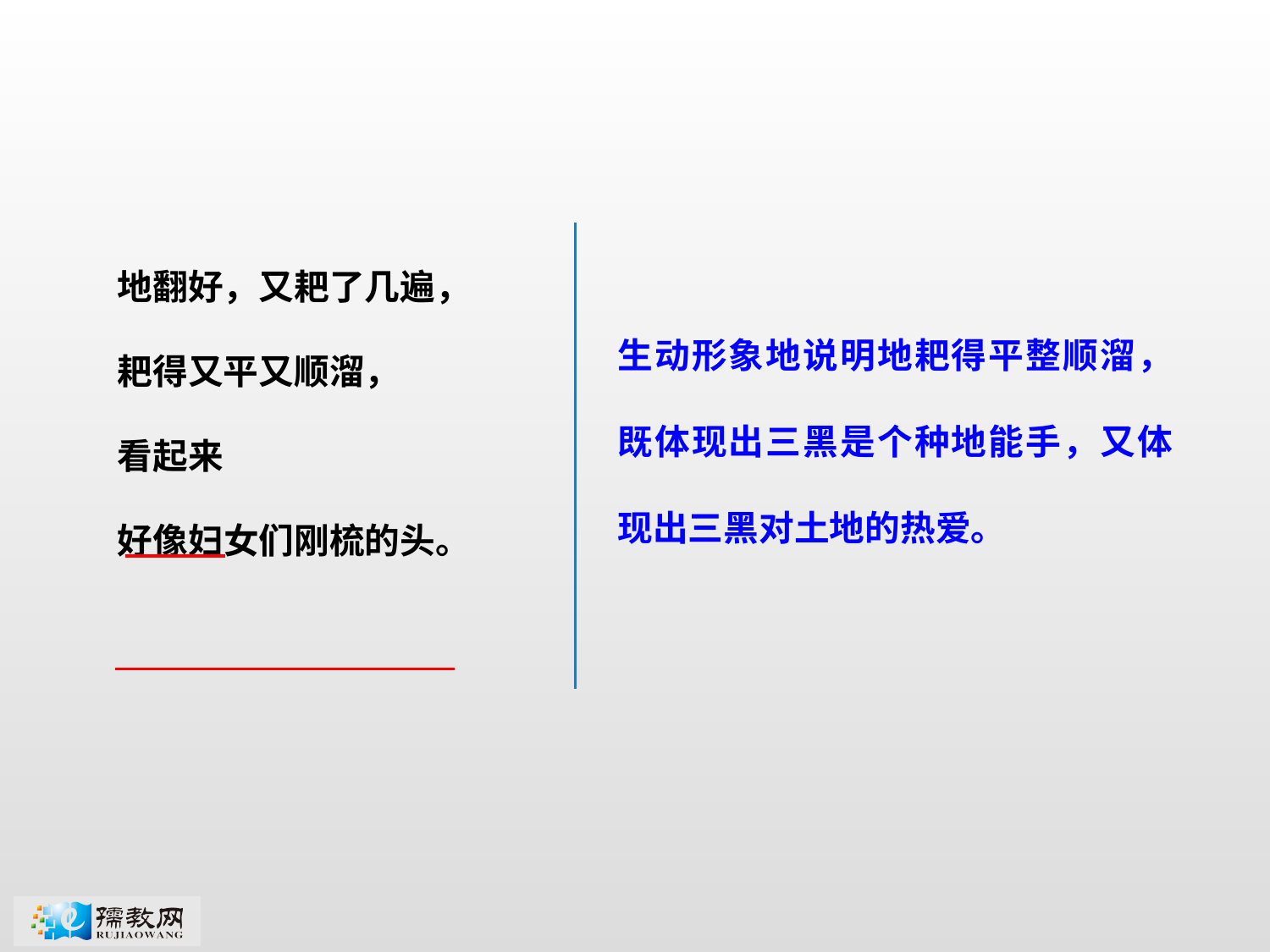

地翻好，又耙了几遍，
耙得又平又顺溜，
看起来
好像妇女们刚梳的头。
生动形象地说明地耙得平整顺溜，既体现出三黑是个种地能手，又体现出三黑对土地的热爱。